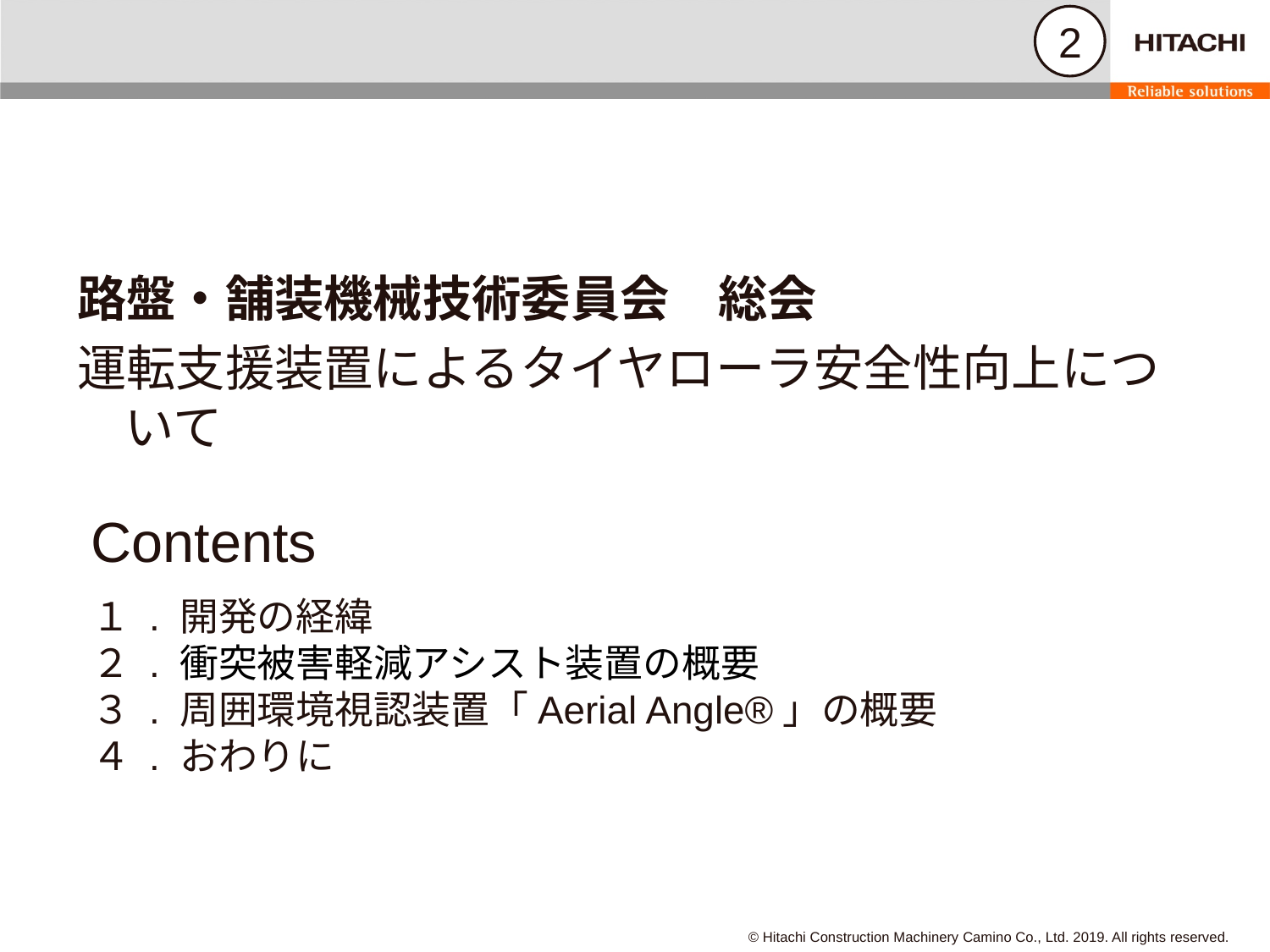

路盤・舗装機械技術委員会　総会
運転支援装置によるタイヤローラ安全性向上について
Contents
１ . 開発の経緯
２ . 衝突被害軽減アシスト装置の概要
３ . 周囲環境視認装置「Aerial Angle®」の概要
４ . おわりに